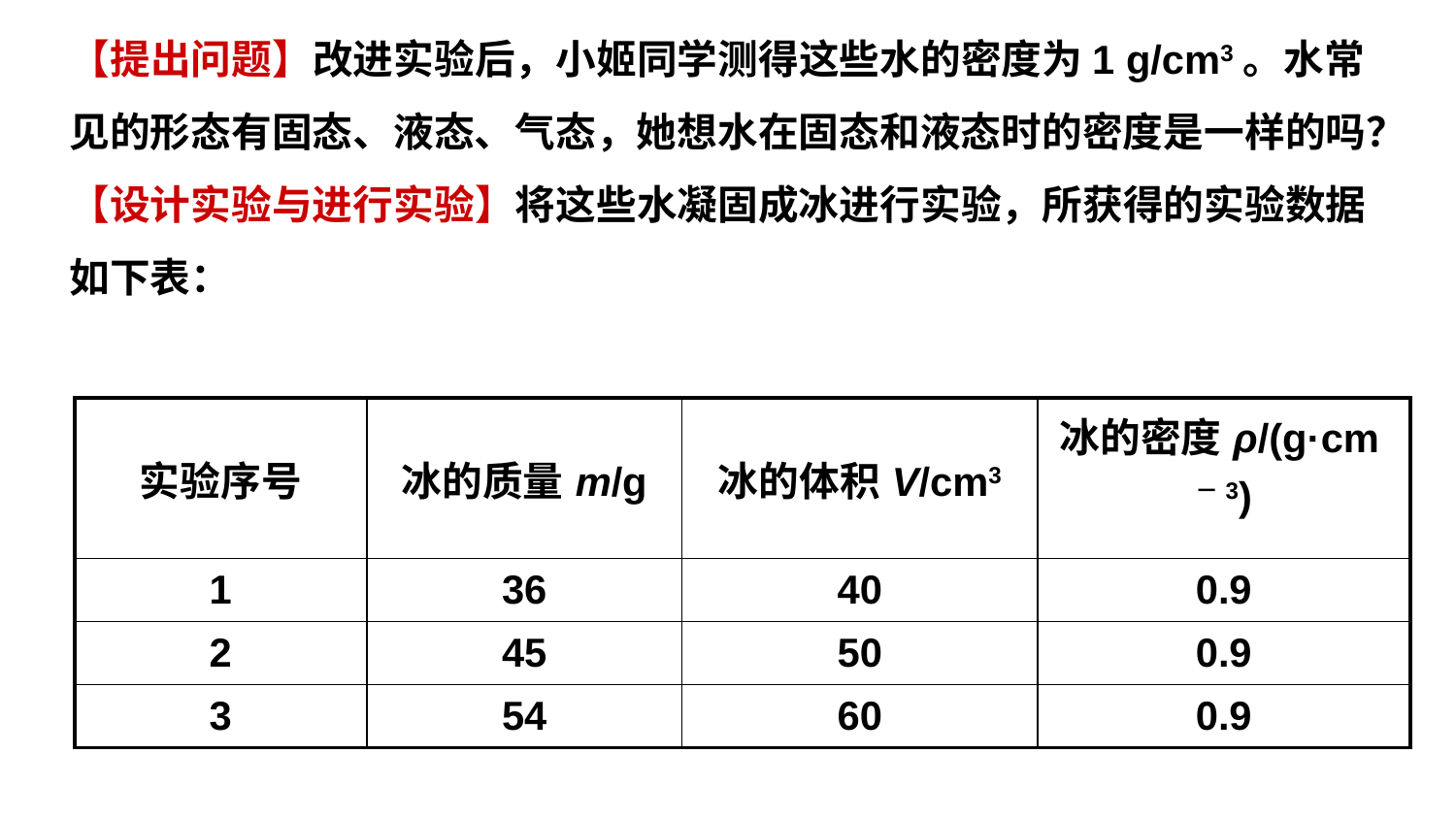

【提出问题】改进实验后，小姬同学测得这些水的密度为1 g/cm3。水常见的形态有固态、液态、气态，她想水在固态和液态时的密度是一样的吗？
【设计实验与进行实验】将这些水凝固成冰进行实验，所获得的实验数据如下表：
| 实验序号 | 冰的质量m/g | 冰的体积V/cm3 | 冰的密度ρ/(g·cm－3) |
| --- | --- | --- | --- |
| 1 | 36 | 40 | 0.9 |
| 2 | 45 | 50 | 0.9 |
| 3 | 54 | 60 | 0.9 |